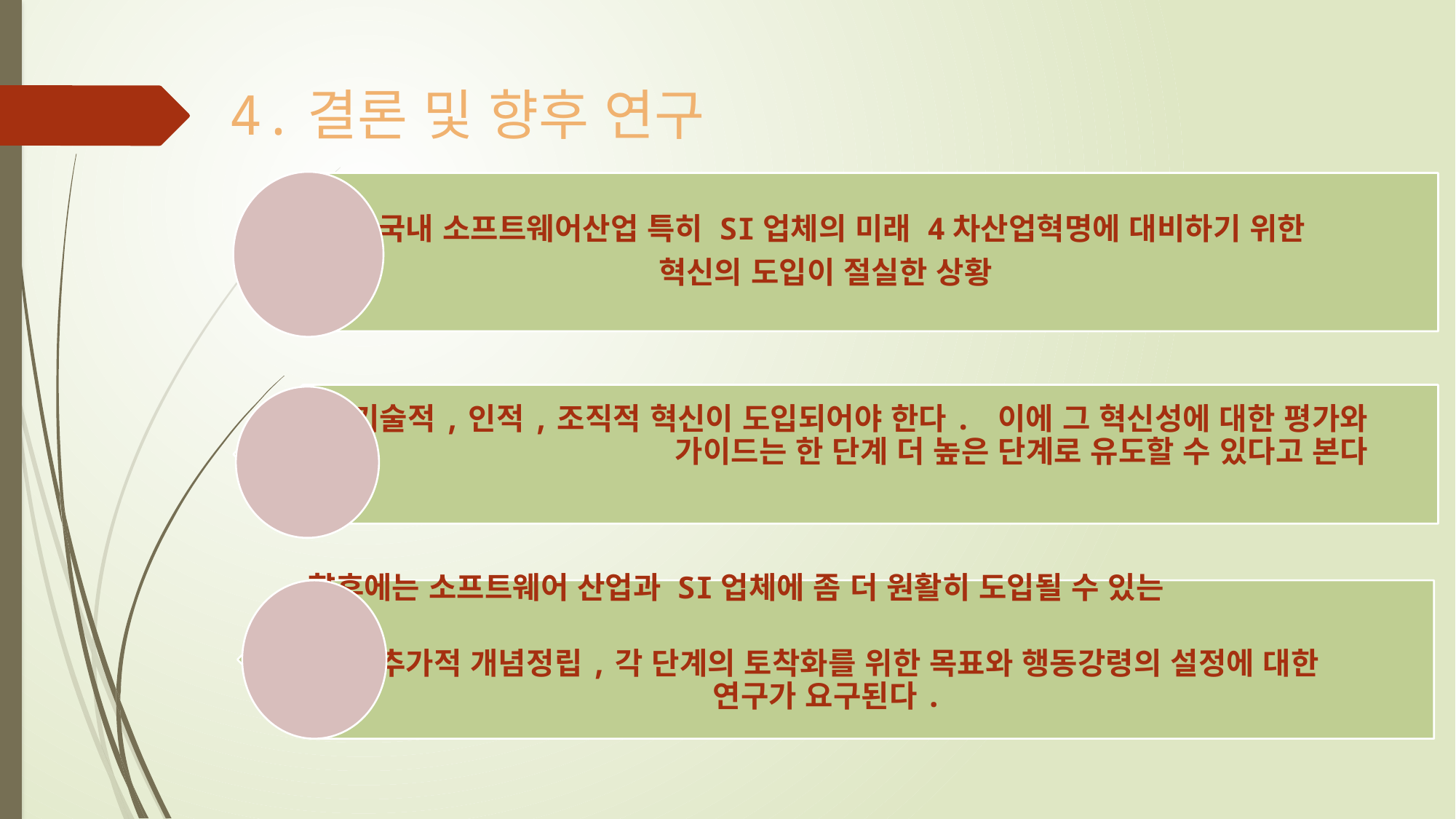

# 4.결론 및 향후 연구
   국내 소프트웨어산업 특히 SI업체의 미래 4차산업혁명에 대비하기 위한
혁신의 도입이 절실한 상황
   기술적,인적,조직적 혁신이 도입되어야 한다. 이에 그 혁신성에 대한 평가와 가이드는 한 단계 더 높은 단계로 유도할 수 있다고 본다
 향후에는 소프트웨어 산업과 SI업체에 좀 더 원활히 도입될 수 있는
    추가적 개념정립,각 단계의 토착화를 위한 목표와 행동강령의 설정에 대한 연구가 요구된다.